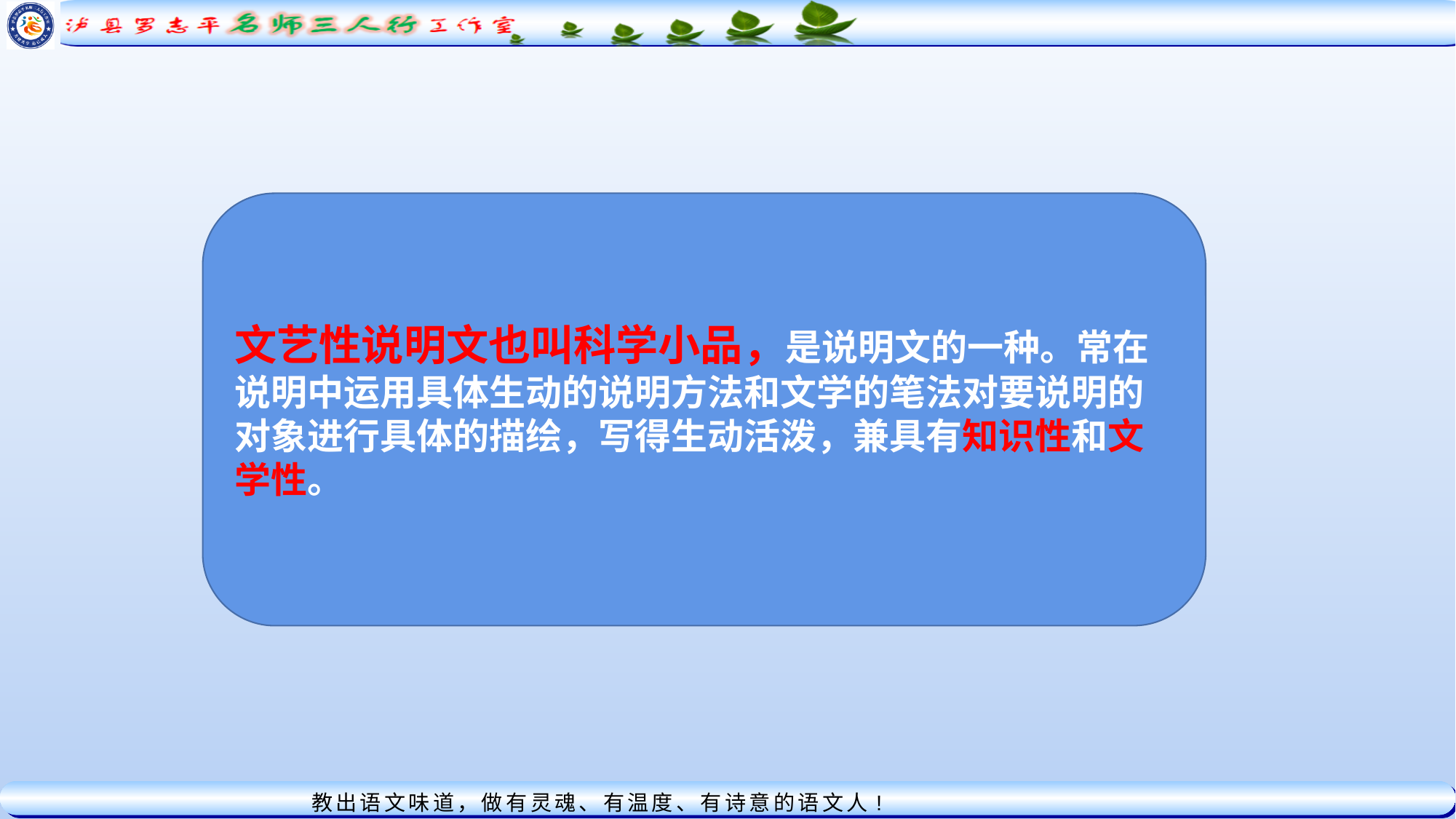

文艺性说明文也叫科学小品，是说明文的一种。常在说明中运用具体生动的说明方法和文学的笔法对要说明的对象进行具体的描绘，写得生动活泼，兼具有知识性和文学性。